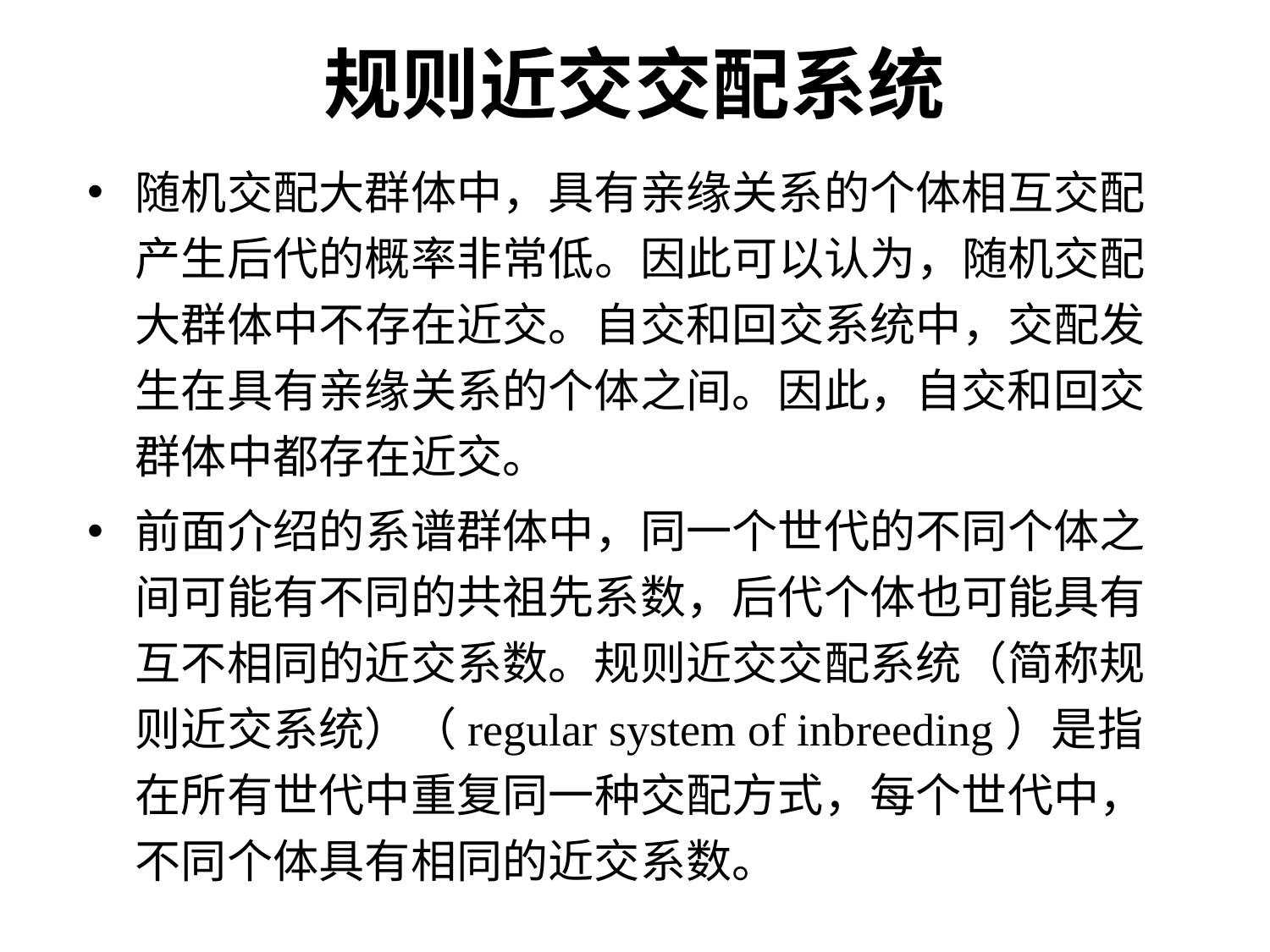

# 规则近交交配系统
随机交配大群体中，具有亲缘关系的个体相互交配产生后代的概率非常低。因此可以认为，随机交配大群体中不存在近交。自交和回交系统中，交配发生在具有亲缘关系的个体之间。因此，自交和回交群体中都存在近交。
前面介绍的系谱群体中，同一个世代的不同个体之间可能有不同的共祖先系数，后代个体也可能具有互不相同的近交系数。规则近交交配系统（简称规则近交系统）（regular system of inbreeding）是指在所有世代中重复同一种交配方式，每个世代中，不同个体具有相同的近交系数。